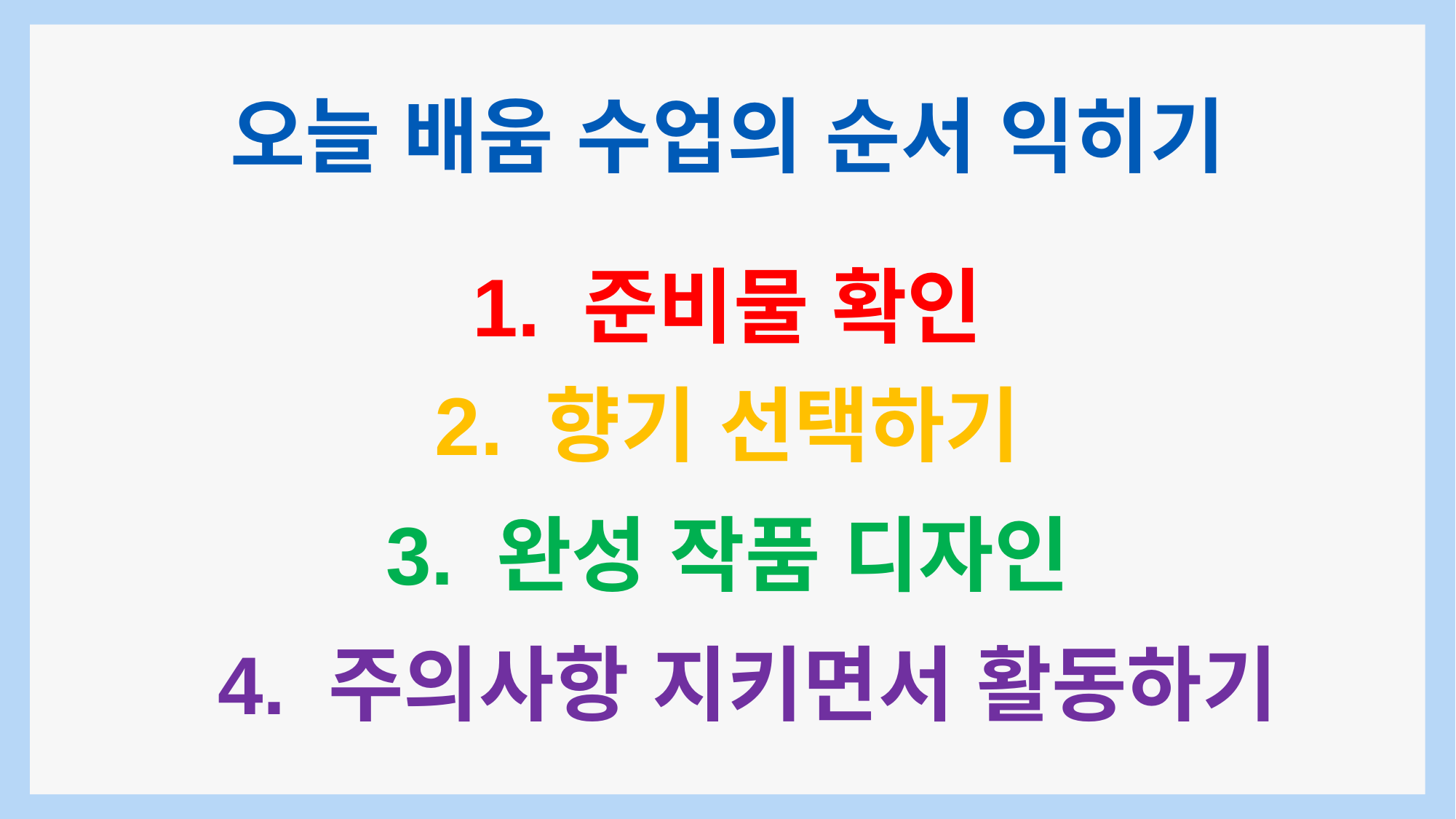

오늘 배움 수업의 순서 익히기
1. 준비물 확인
2. 향기 선택하기
3. 완성 작품 디자인
4. 주의사항 지키면서 활동하기